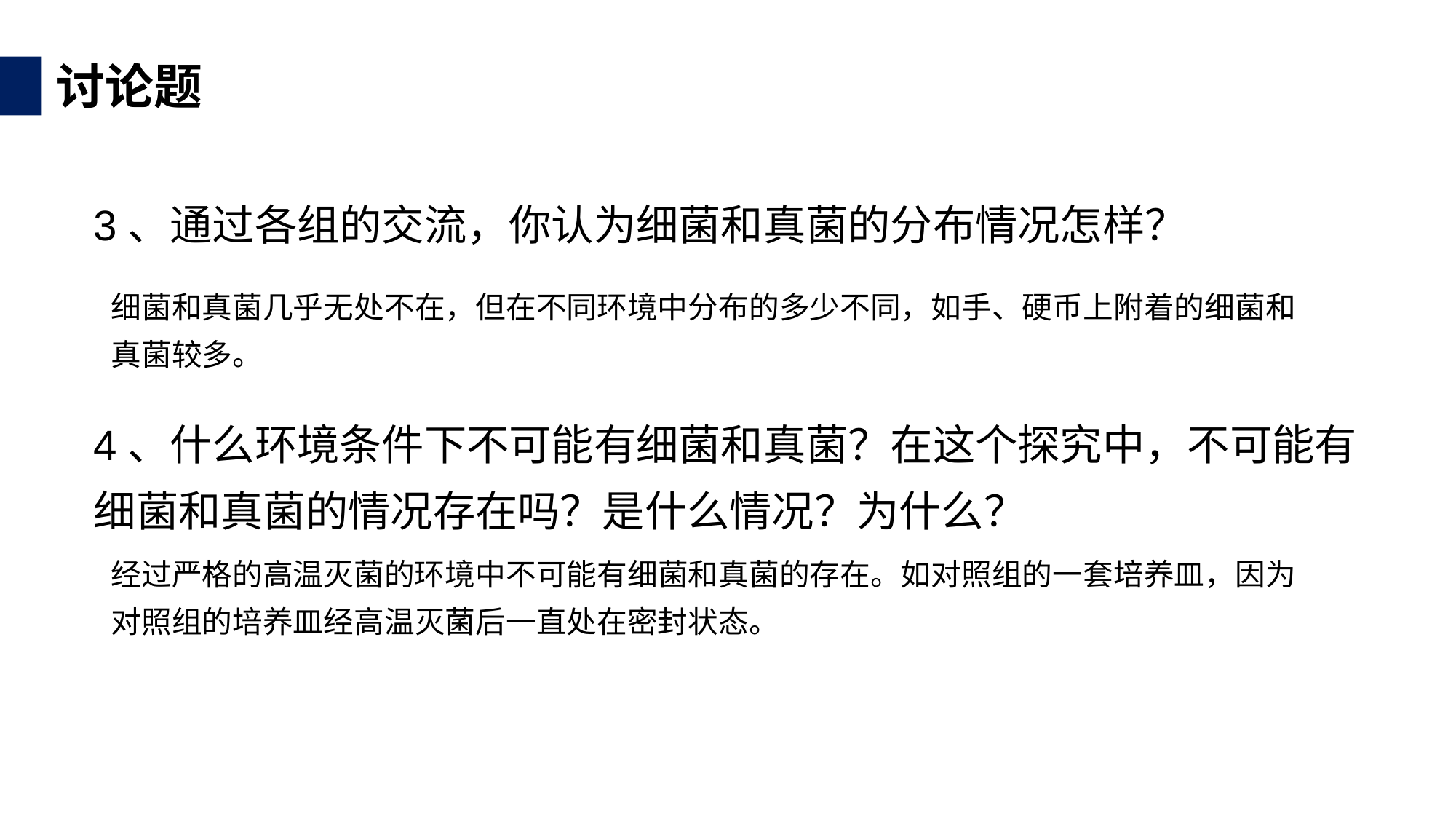

讨论题

3、通过各组的交流，你认为细菌和真菌的分布情况怎样？
细菌和真菌几乎无处不在，但在不同环境中分布的多少不同，如手、硬币上附着的细菌和真菌较多。
4、什么环境条件下不可能有细菌和真菌？在这个探究中，不可能有细菌和真菌的情况存在吗？是什么情况？为什么？
经过严格的高温灭菌的环境中不可能有细菌和真菌的存在。如对照组的一套培养皿，因为对照组的培养皿经高温灭菌后一直处在密封状态。